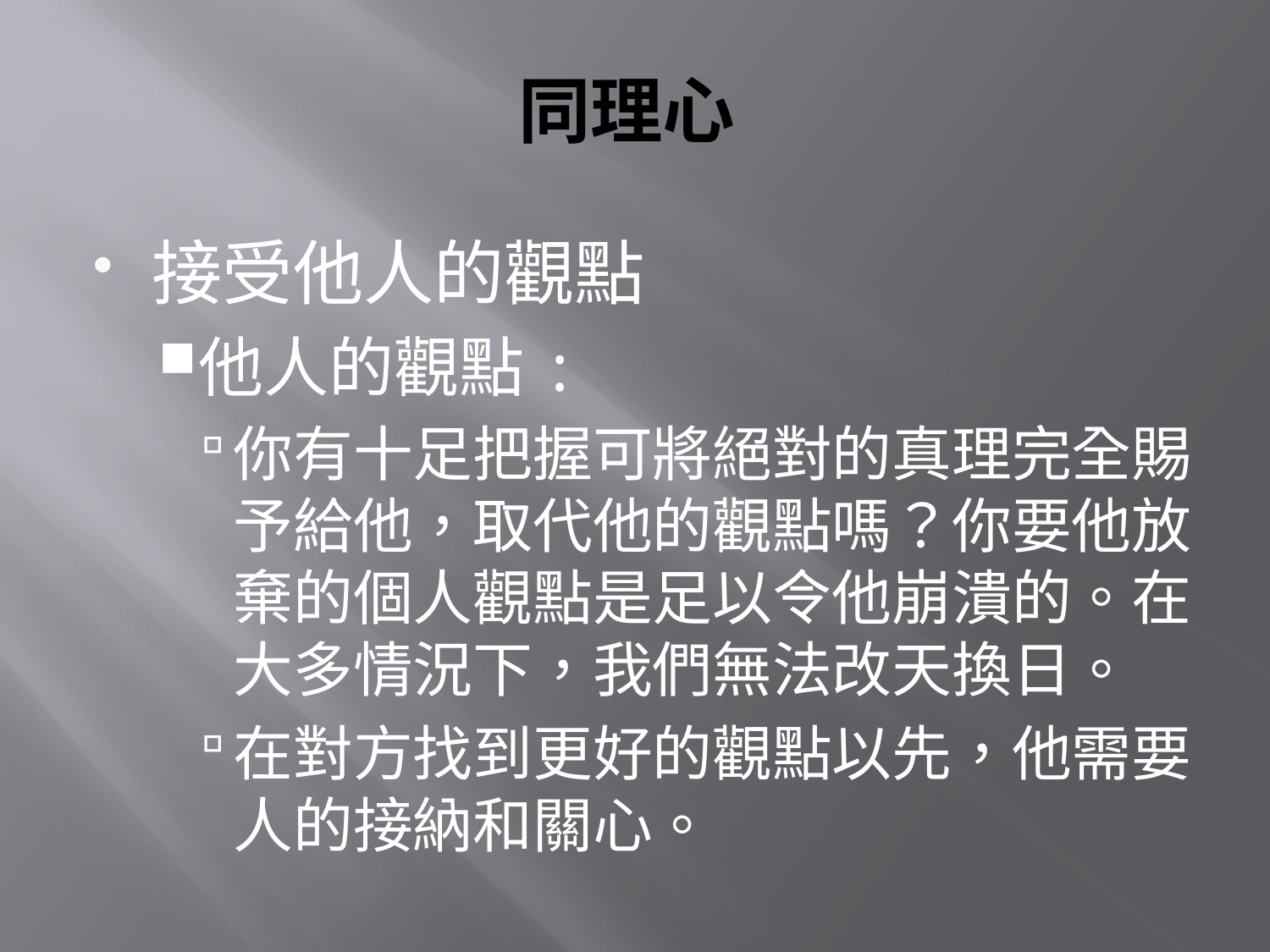

# 同理心
接受他人的觀點
他人的觀點:
你有十足把握可將絕對的真理完全賜予給他，取代他的觀點嗎？你要他放棄的個人觀點是足以令他崩潰的。在大多情況下，我們無法改天換日。
在對方找到更好的觀點以先，他需要人的接納和關心。